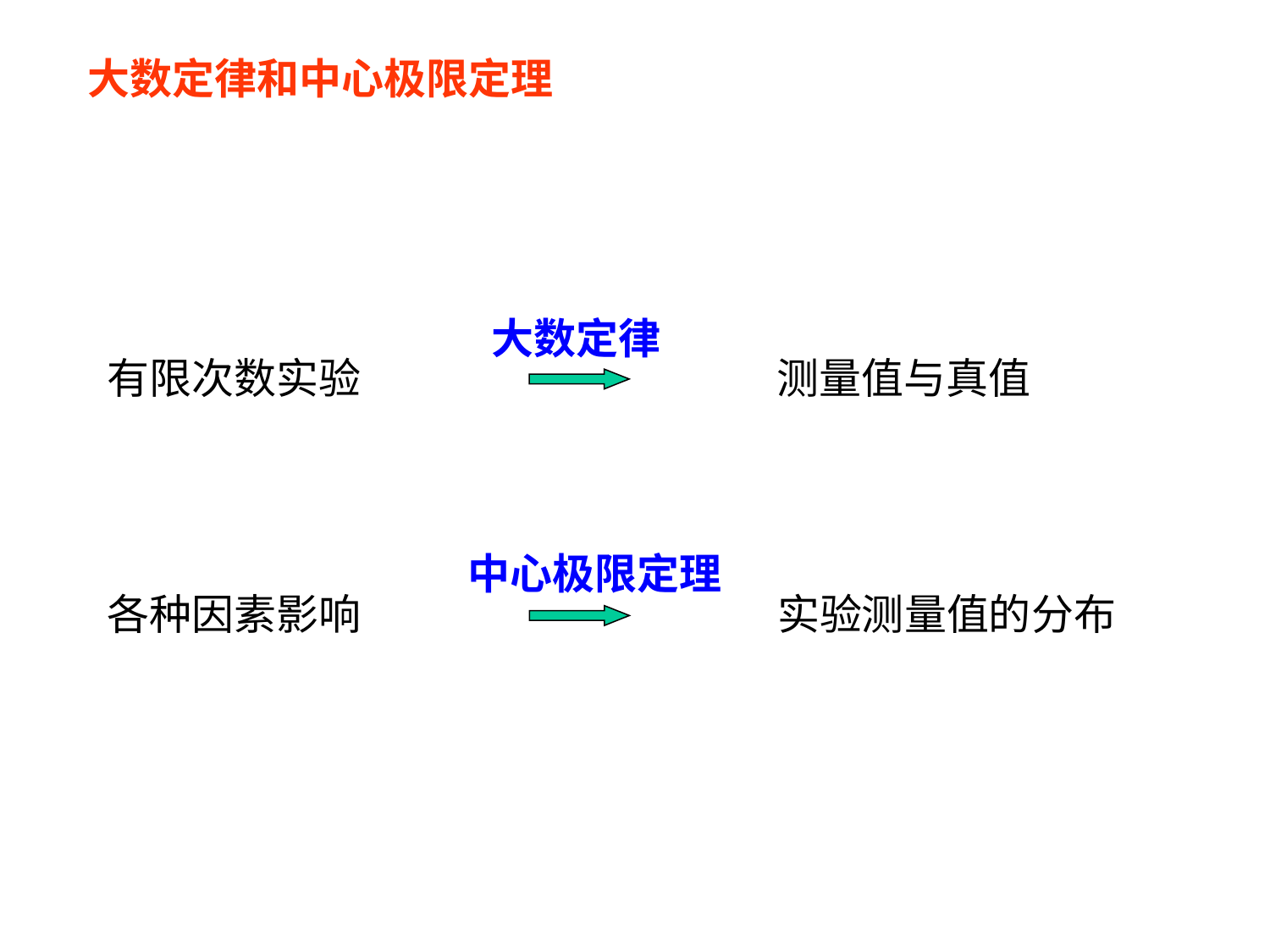

大数定律和中心极限定理
大数定律
有限次数实验
测量值与真值

中心极限定理
各种因素影响
实验测量值的分布

24